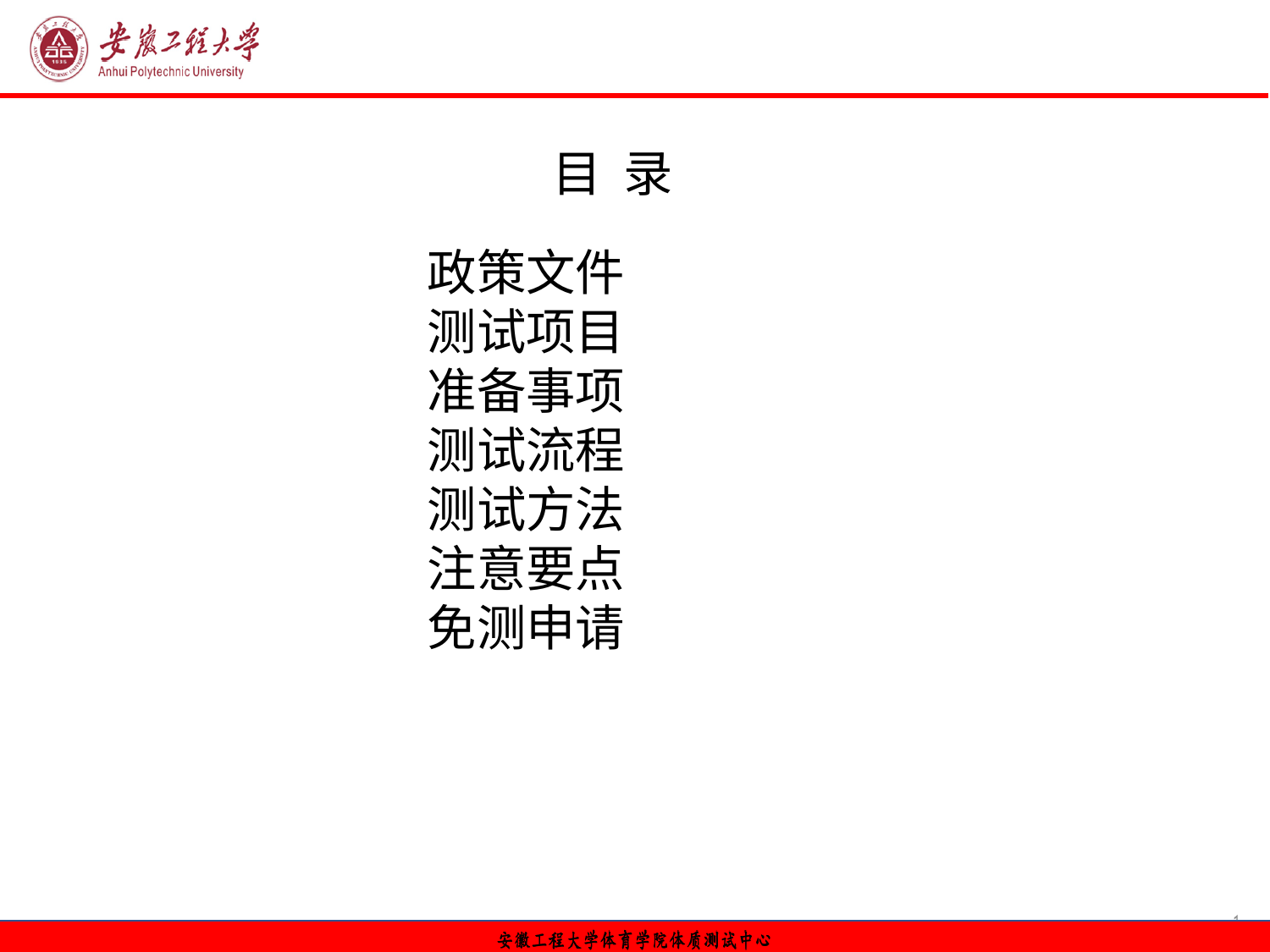

目  录

政策文件
测试项目
准备事项
测试流程
测试方法
注意要点
免测申请

2